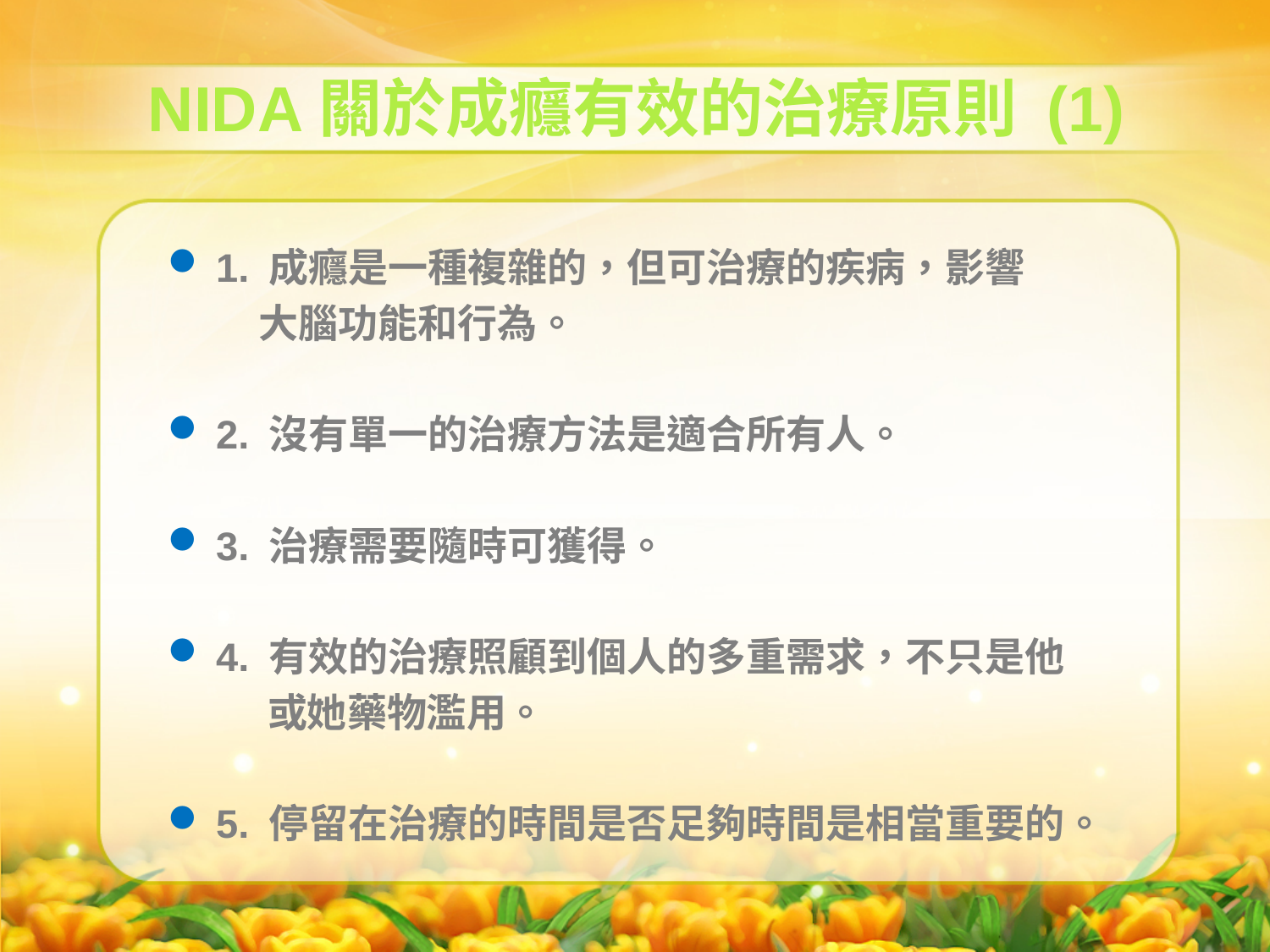

NIDA關於成癮有效的治療原則 (1)
1. 成癮是一種複雜的，但可治療的疾病，影響
         大腦功能和行為。

2. 沒有單一的治療方法是適合所有人。

3. 治療需要隨時可獲得。

4. 有效的治療照顧到個人的多重需求，不只是他
          或她藥物濫用。

5. 停留在治療的時間是否足夠時間是相當重要的。